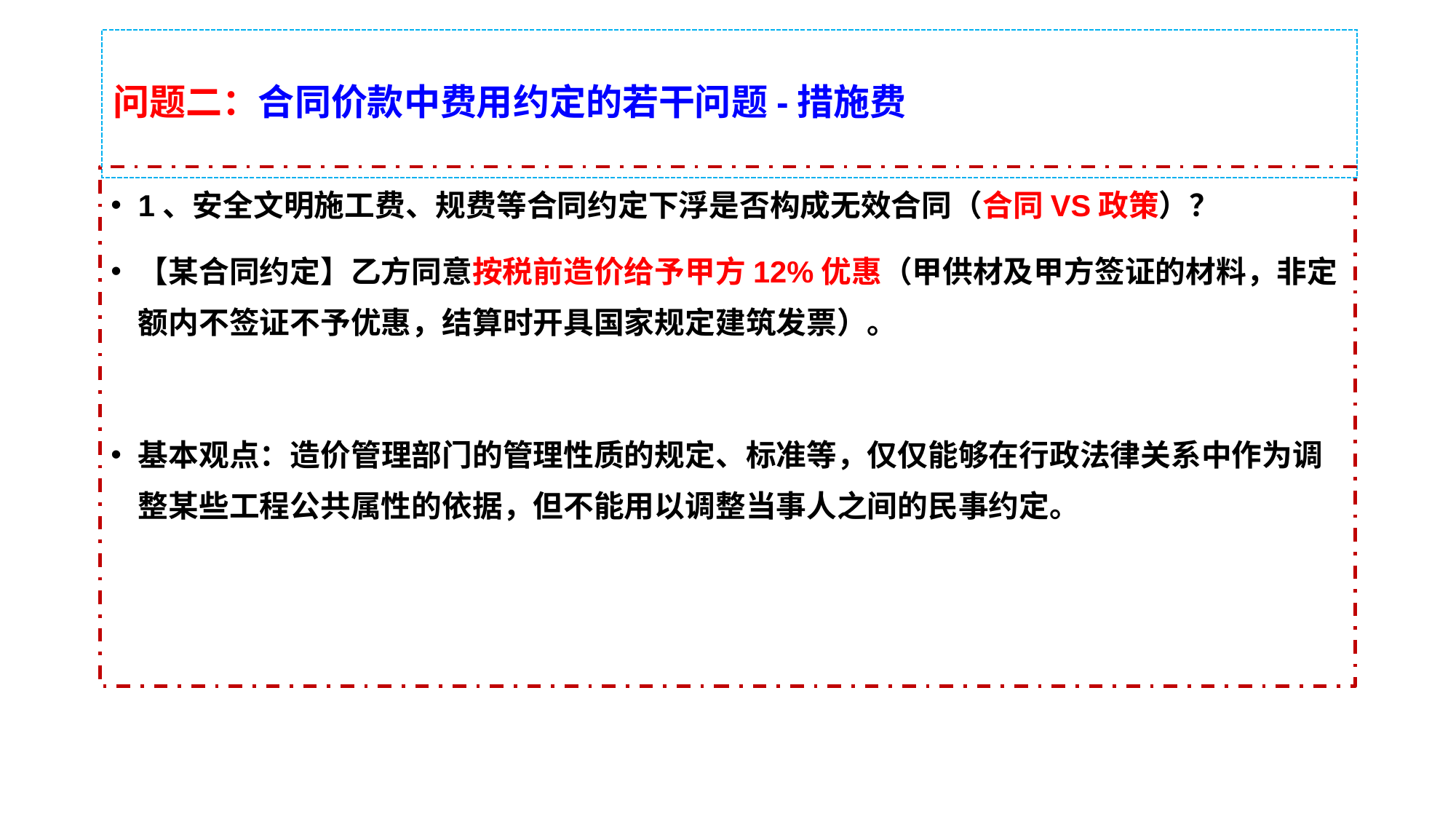

# 问题二：合同价款中费用约定的若干问题-措施费
1、安全文明施工费、规费等合同约定下浮是否构成无效合同（合同VS政策）？
【某合同约定】乙方同意按税前造价给予甲方12%优惠（甲供材及甲方签证的材料，非定额内不签证不予优惠，结算时开具国家规定建筑发票）。

基本观点：造价管理部门的管理性质的规定、标准等，仅仅能够在行政法律关系中作为调整某些工程公共属性的依据，但不能用以调整当事人之间的民事约定。